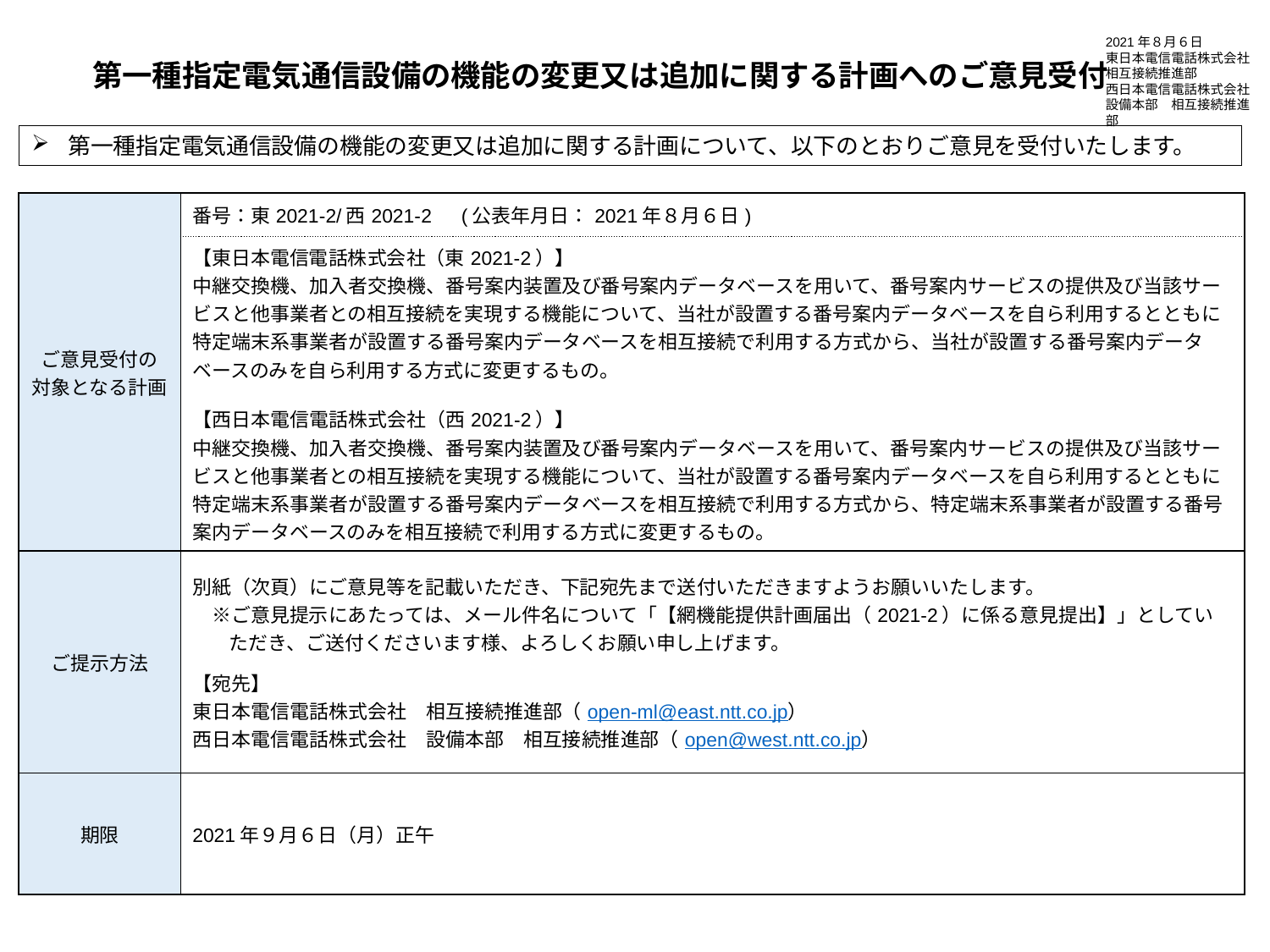

2021年８月６日
東日本電信電話株式会社
相互接続推進部
西日本電信電話株式会社
設備本部　相互接続推進部
第一種指定電気通信設備の機能の変更又は追加に関する計画へのご意見受付
第一種指定電気通信設備の機能の変更又は追加に関する計画について、以下のとおりご意見を受付いたします。
| ご意見受付の 対象となる計画 | 番号：東2021-2/西2021-2　(公表年月日：2021年８月６日) |
| --- | --- |
|  | 【東日本電信電話株式会社（東2021-2）】 中継交換機、加入者交換機、番号案内装置及び番号案内データベースを用いて、番号案内サービスの提供及び当該サービスと他事業者との相互接続を実現する機能について、当社が設置する番号案内データベースを自ら利用するとともに特定端末系事業者が設置する番号案内データベースを相互接続で利用する方式から、当社が設置する番号案内データベースのみを自ら利用する方式に変更するもの。 【西日本電信電話株式会社（西2021-2）】 中継交換機、加入者交換機、番号案内装置及び番号案内データベースを用いて、番号案内サービスの提供及び当該サービスと他事業者との相互接続を実現する機能について、当社が設置する番号案内データベースを自ら利用するとともに特定端末系事業者が設置する番号案内データベースを相互接続で利用する方式から、特定端末系事業者が設置する番号案内データベースのみを相互接続で利用する方式に変更するもの。 |
| ご提示方法 | 別紙（次頁）にご意見等を記載いただき、下記宛先まで送付いただきますようお願いいたします。 　※ご意見提示にあたっては、メール件名について「【網機能提供計画届出（2021-2）に係る意見提出】」としていただき、ご送付くださいます様、よろしくお願い申し上げます。 【宛先】 東日本電信電話株式会社　相互接続推進部（open-ml@east.ntt.co.jp） 西日本電信電話株式会社　設備本部　相互接続推進部（open@west.ntt.co.jp） |
| 期限 | 2021年９月６日（月）正午 |